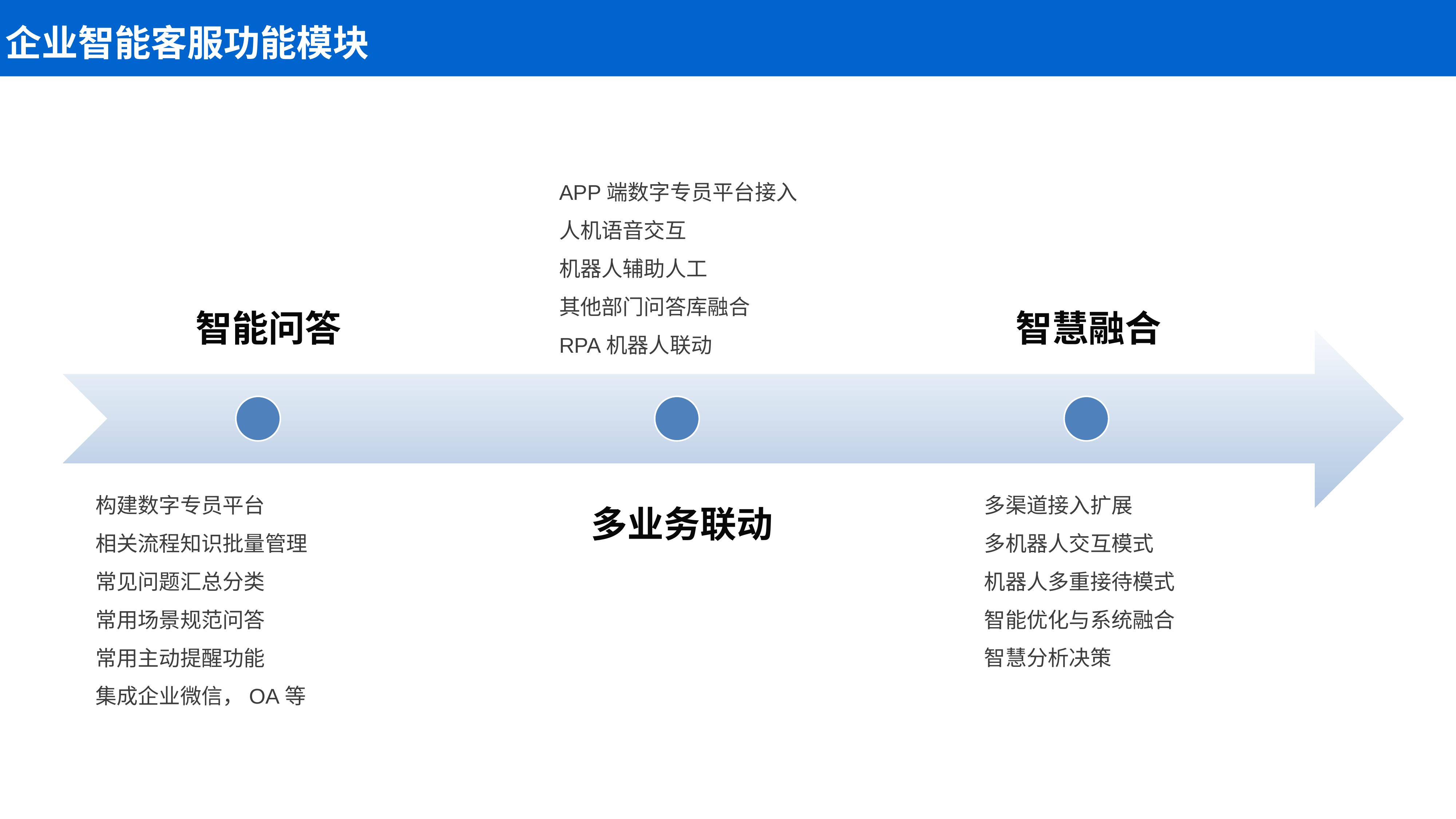

企业智能客服功能模块

APP端数字专员平台接入
人机语音交互
机器人辅助人工
其他部门问答库融合
RPA机器人联动

智能问答
智慧融合

多渠道接入扩展
多机器人交互模式
机器人多重接待模式
智能优化与系统融合
智慧分析决策
构建数字专员平台
相关流程知识批量管理
常见问题汇总分类
常用场景规范问答
常用主动提醒功能
集成企业微信，OA等
多业务联动
*